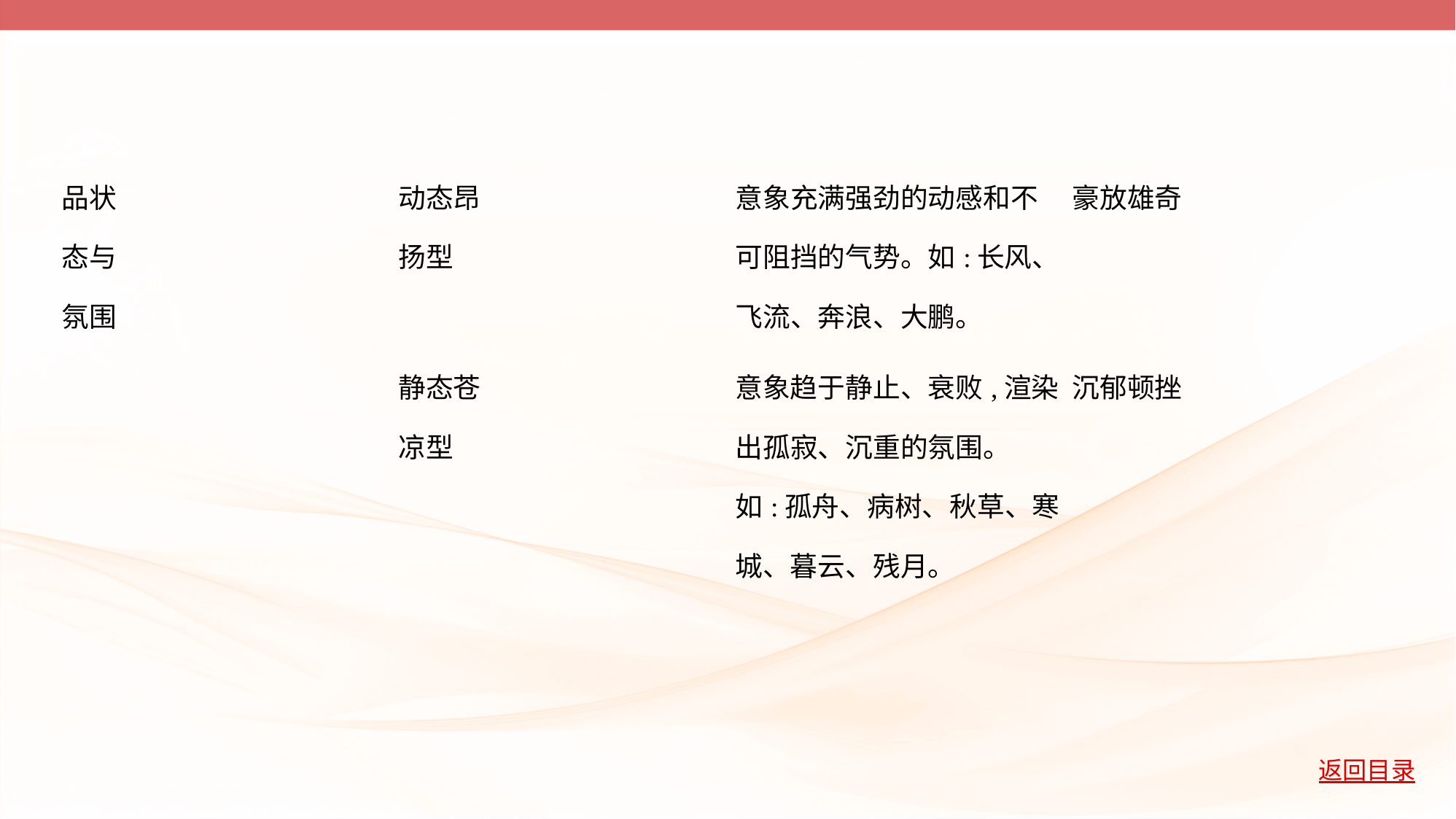

| 品状 态与 氛围 | 动态昂 扬型 | 意象充满强劲的动感和不 可阻挡的气势。如:长风、 飞流、奔浪、大鹏。 | 豪放雄奇 |
| --- | --- | --- | --- |
|  | 静态苍 凉型 | 意象趋于静止、衰败,渲染 出孤寂、沉重的氛围。 如:孤舟、病树、秋草、寒 城、暮云、残月。 | 沉郁顿挫 |